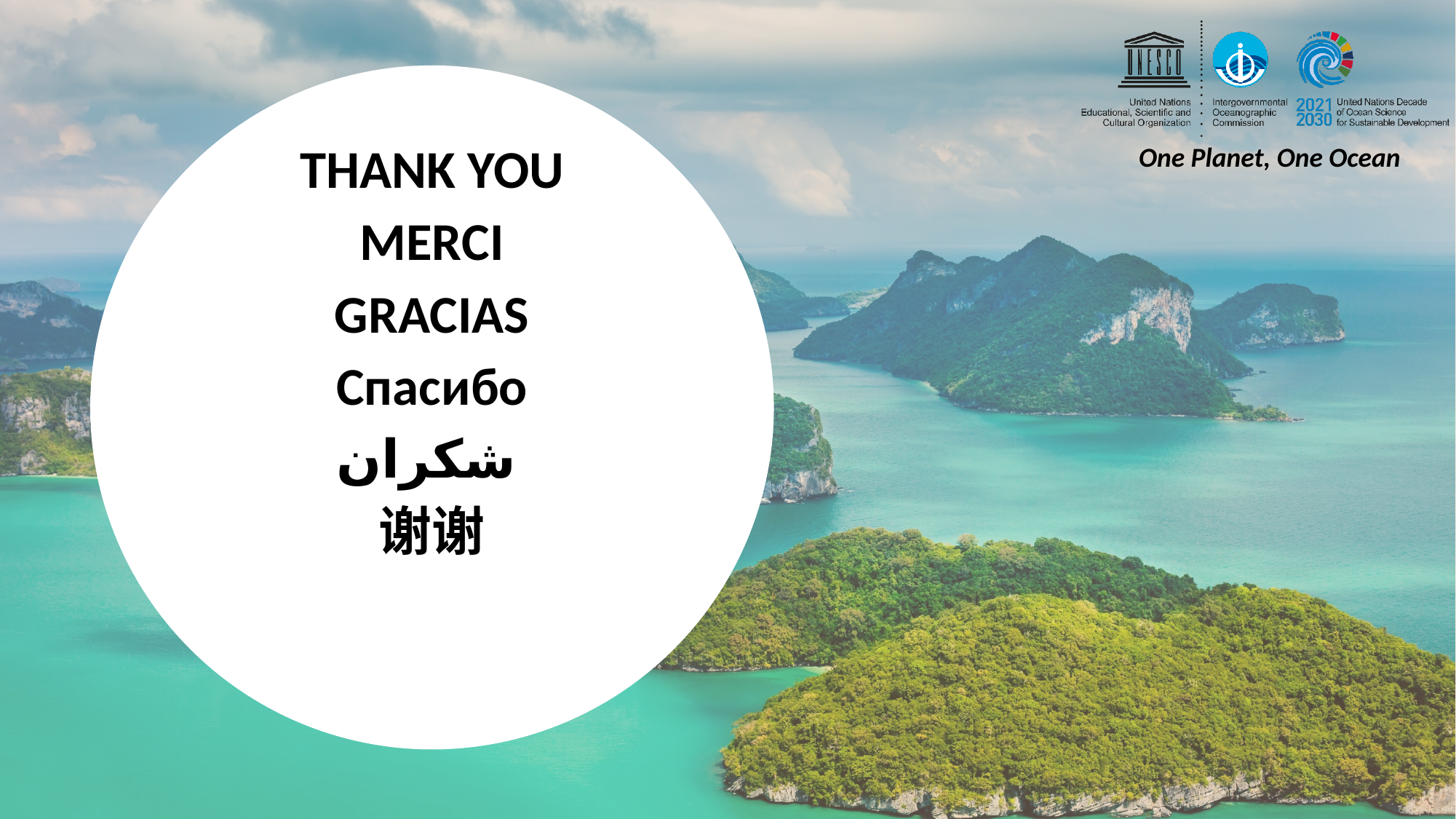

THANK YOU
MERCI
GRACIAS
Спасибо
شكران
谢谢